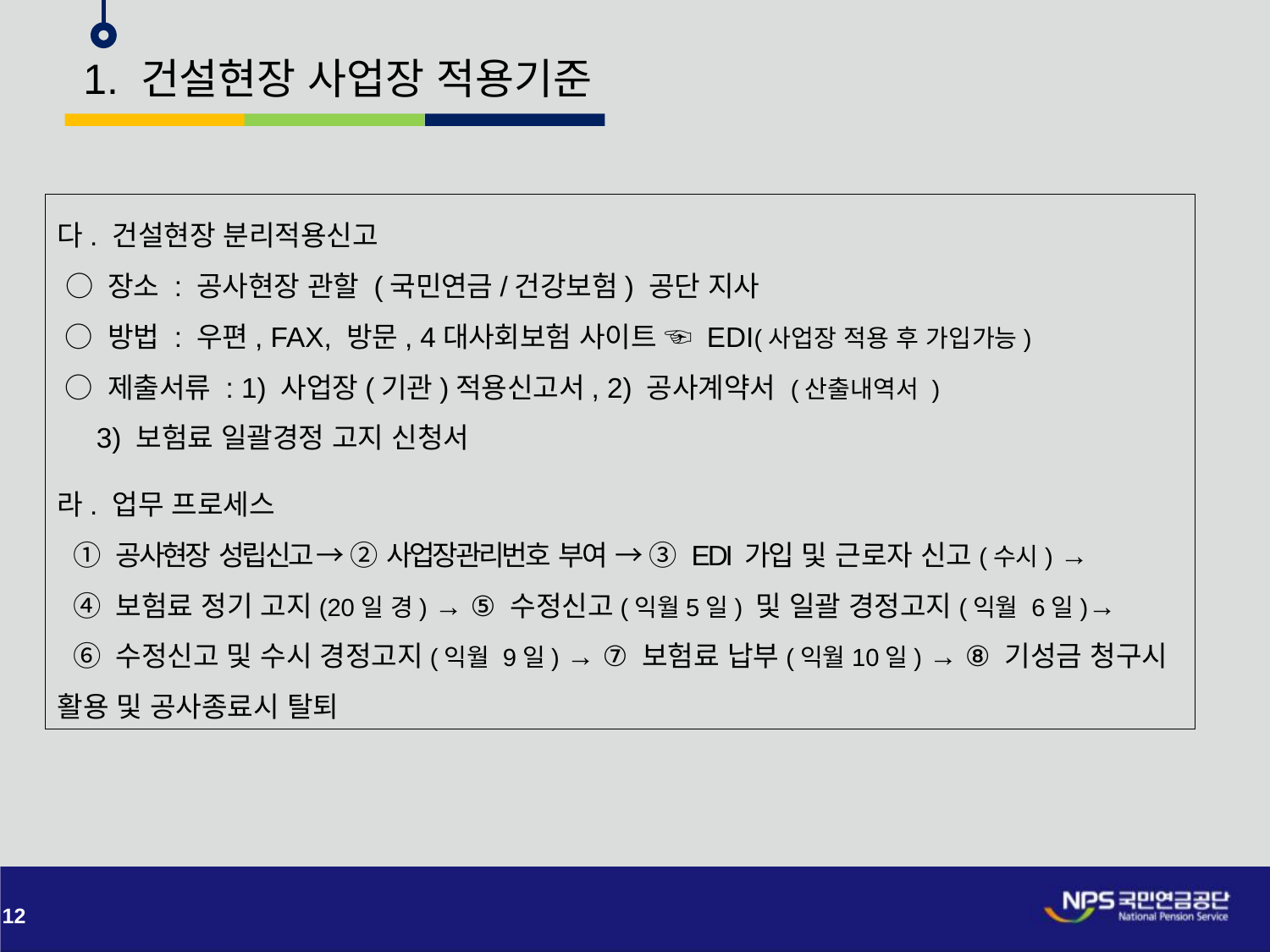

1. 건설현장 사업장 적용기준

다. 건설현장 분리적용신고
 ○ 장소 : 공사현장 관할 (국민연금/건강보험) 공단 지사
 ○ 방법 : 우편, FAX, 방문, 4대사회보험 사이트 ☜ EDI(사업장 적용 후 가입가능)
 ○ 제출서류 : 1) 사업장(기관)적용신고서, 2) 공사계약서 (산출내역서 )
     3) 보험료 일괄경정 고지 신청서

라. 업무 프로세스
  ① 공사현장  성립신고 → ② 사업장관리번호  부여  → ③ EDI 가입  및 근로자 신고(수시) →
  ④ 보험료 정기 고지(20일 경) → ⑤ 수정신고(익월5일) 및 일괄 경정고지(익월 6일)→
  ⑥ 수정신고 및 수시 경정고지(익월 9일) → ⑦ 보험료 납부(익월10일) → ⑧ 기성금 청구시 활용 및 공사종료시 탈퇴